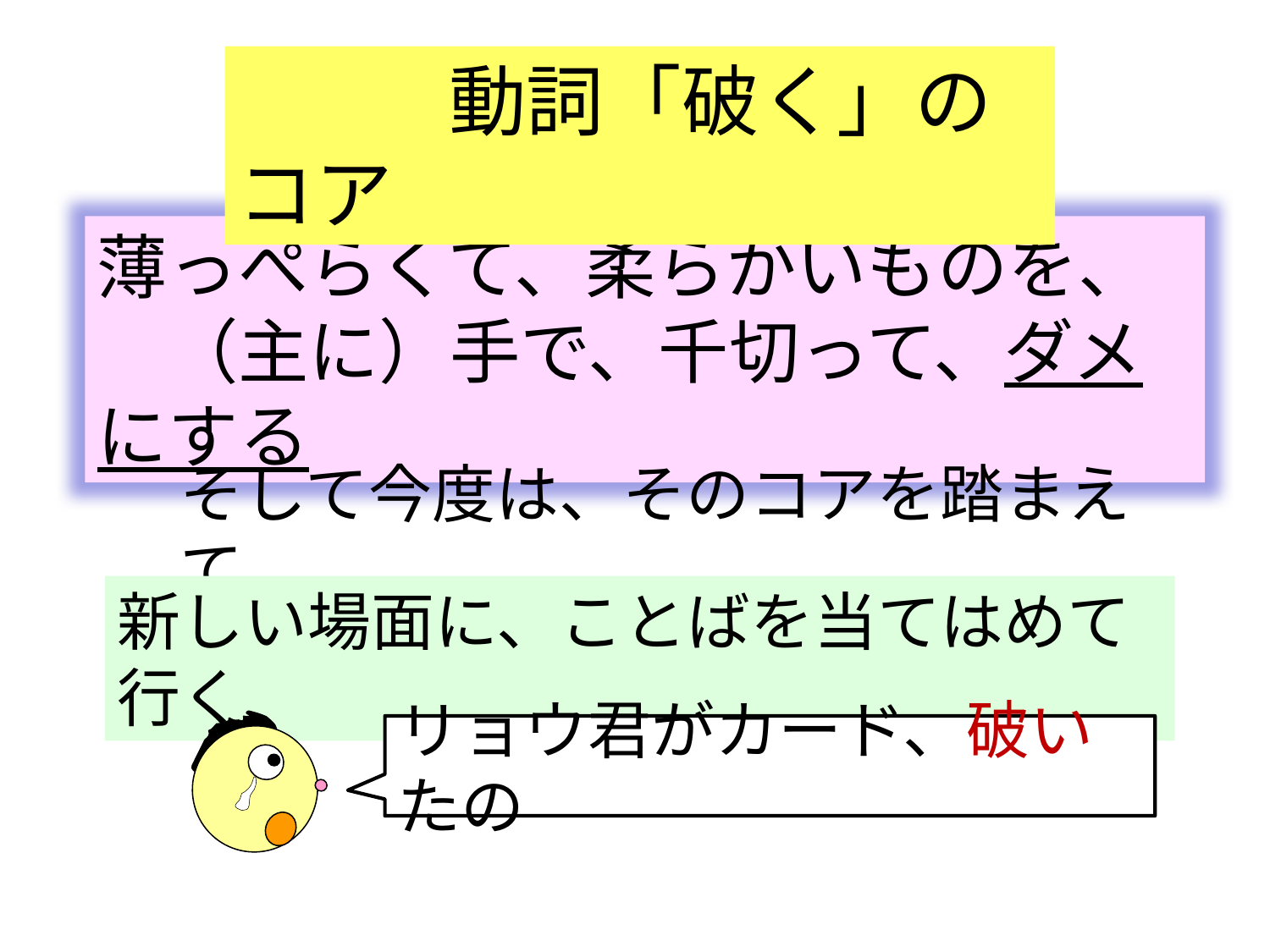

動詞「破く」のコア
薄っぺらくて、柔らかいものを、
　（主に）手で、千切って、ダメにする
そして今度は、そのコアを踏まえて
新しい場面に、ことばを当てはめて行く
リョウ君がカード、破いたの